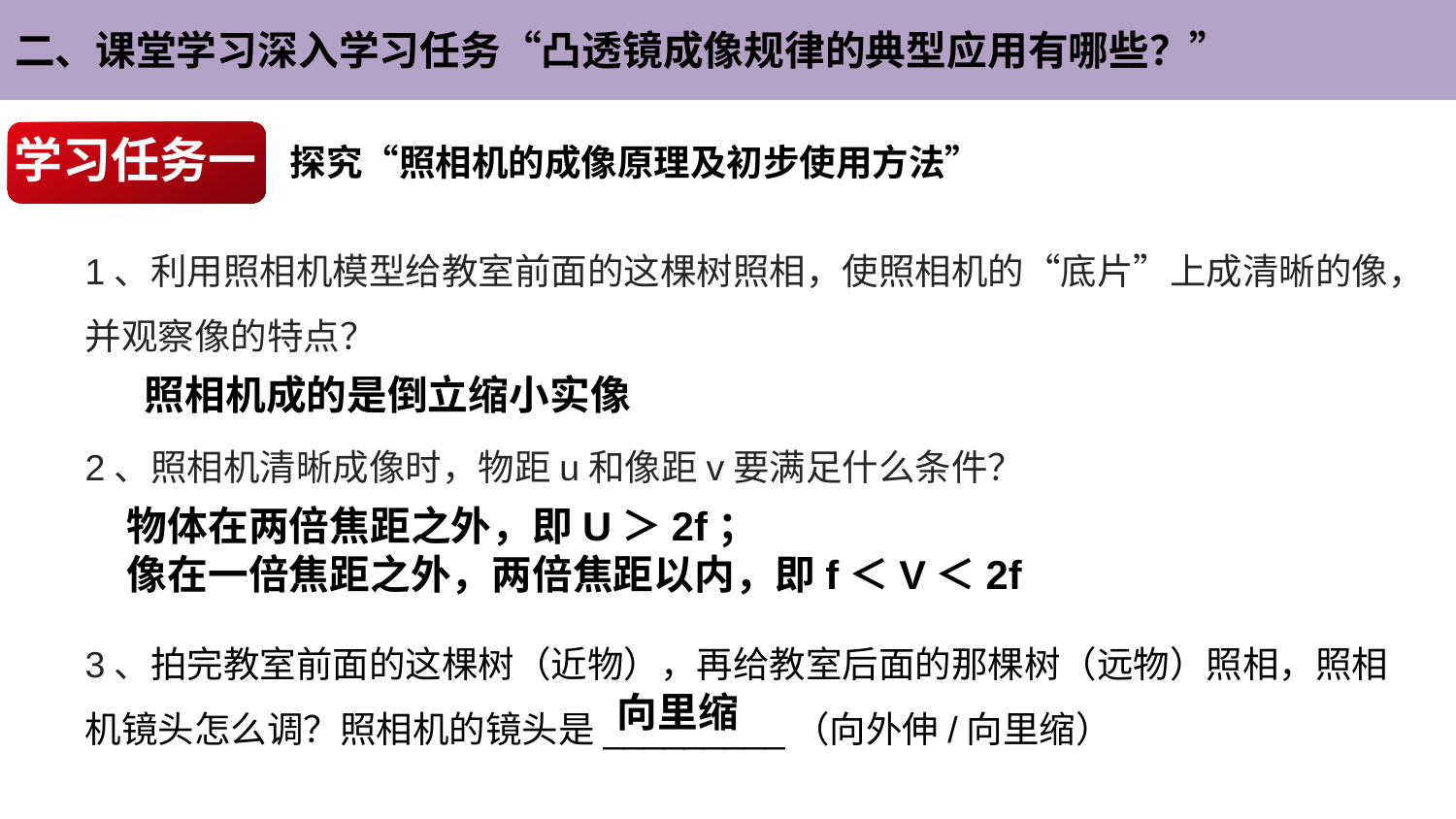

二、课堂学习深入学习任务“凸透镜成像规律的典型应用有哪些？”
学习任务一

  探究“照相机的成像原理及初步使用方法”
1、利用照相机模型给教室前面的这棵树照相，使照相机的“底片”上成清晰的像，并观察像的特点？

2、照相机清晰成像时，物距u和像距v要满足什么条件？

3、拍完教室前面的这棵树（近物），再给教室后面的那棵树（远物）照相，照相机镜头怎么调？照相机的镜头是_________（向外伸/向里缩）
照相机成的是倒立缩小实像
物体在两倍焦距之外，即U＞2f；
像在一倍焦距之外，两倍焦距以内，即f＜V＜2f
向里缩